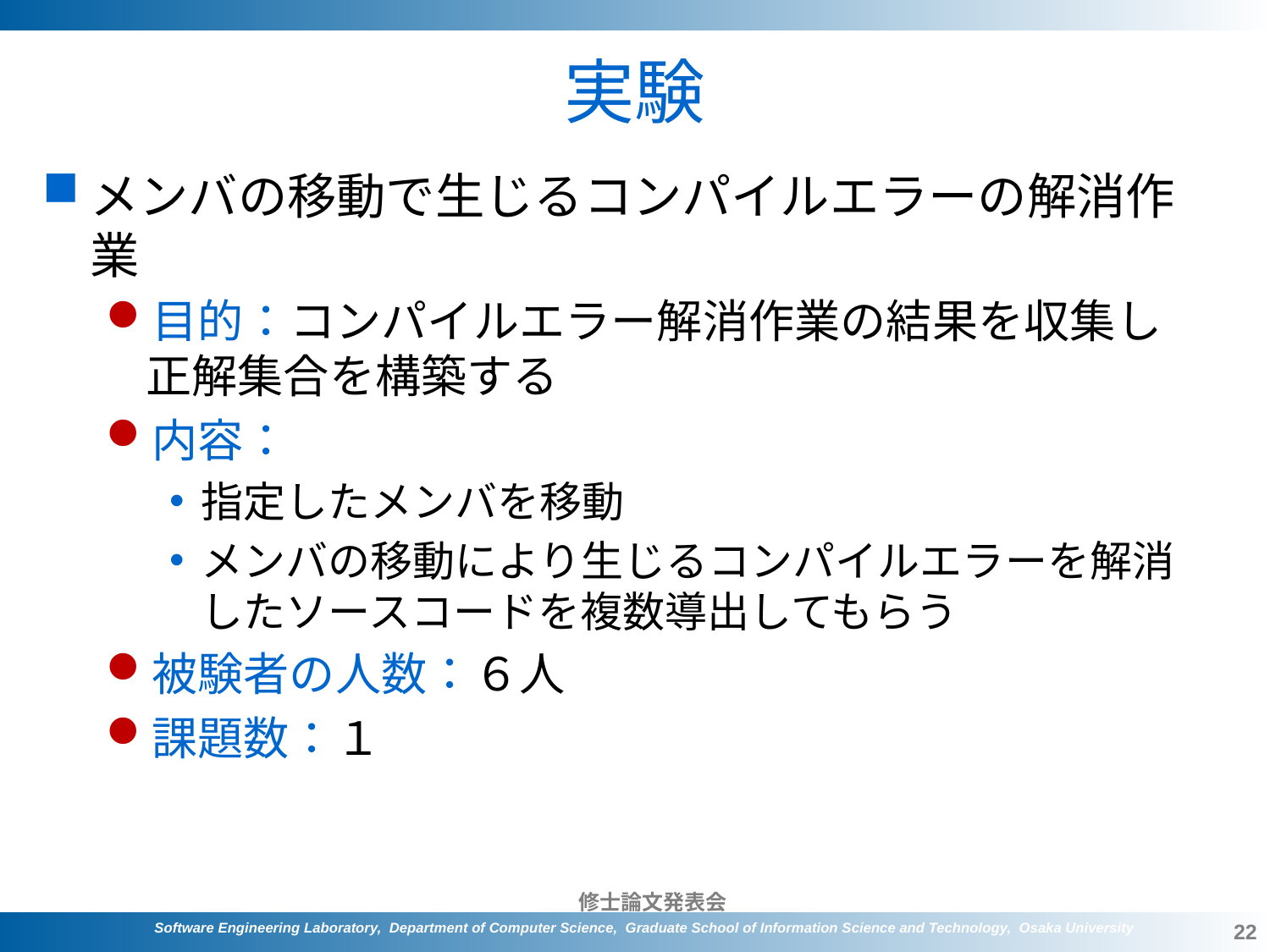

# 実験
メンバの移動で生じるコンパイルエラーの解消作業
目的：コンパイルエラー解消作業の結果を収集し正解集合を構築する
内容：
指定したメンバを移動
メンバの移動により生じるコンパイルエラーを解消したソースコードを複数導出してもらう
被験者の人数：６人
課題数：１

22
Software Engineering Laboratory,  Department of Computer Science,  Graduate School of Information Science and Technology,  Osaka University